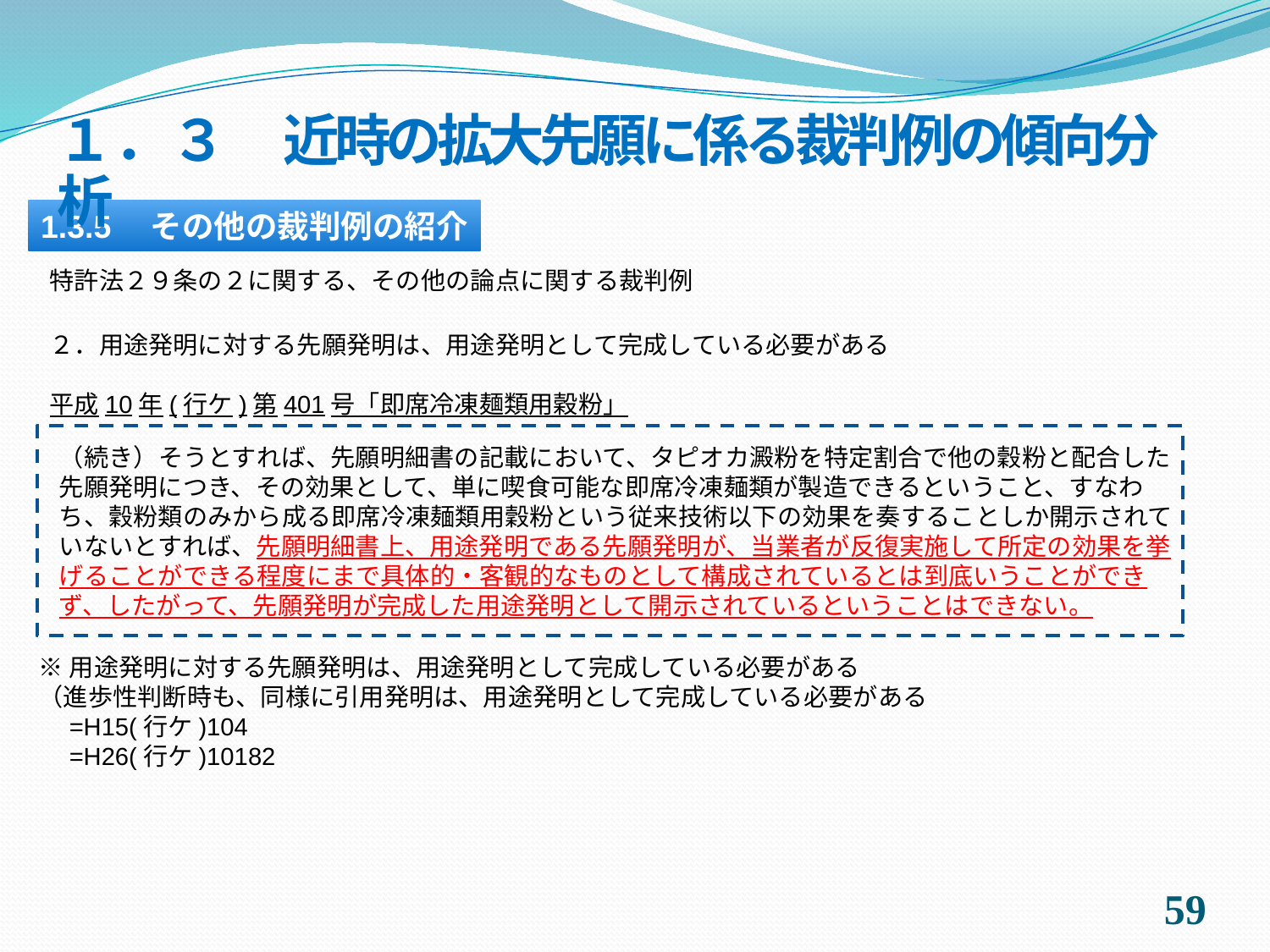

１．３　近時の拡大先願に係る裁判例の傾向分析
1.3.5　その他の裁判例の紹介
特許法２９条の２に関する、その他の論点に関する裁判例

２．用途発明に対する先願発明は、用途発明として完成している必要がある

平成10年(行ケ)第401号「即席冷凍麺類用穀粉」

（続き）そうとすれば、先願明細書の記載において、タピオカ澱粉を特定割合で他の穀粉と配合した先願発明につき、その効果として、単に喫食可能な即席冷凍麺類が製造できるということ、すなわち、穀粉類のみから成る即席冷凍麺類用穀粉という従来技術以下の効果を奏することしか開示されていないとすれば、先願明細書上、用途発明である先願発明が、当業者が反復実施して所定の効果を挙げることができる程度にまで具体的・客観的なものとして構成されているとは到底いうことができず、したがって、先願発明が完成した用途発明として開示されているということはできない。
※用途発明に対する先願発明は、用途発明として完成している必要がある
（進歩性判断時も、同様に引用発明は、用途発明として完成している必要がある
　=H15(行ケ)104
　=H26(行ケ)10182
59